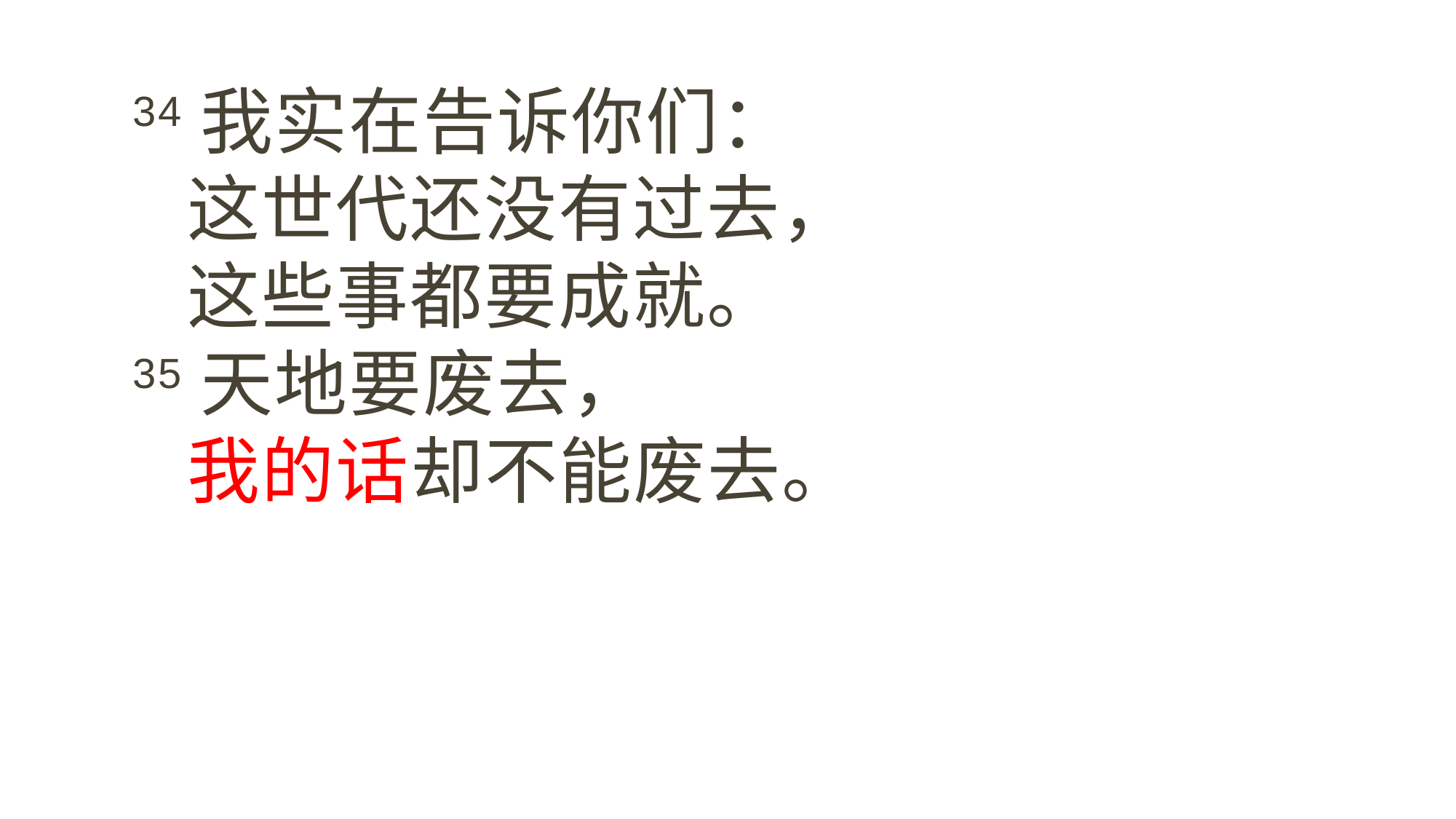

# 34我实在告诉你们： 这世代还没有过去， 这些事都要成就。 35天地要废去， 我的话却不能废去。